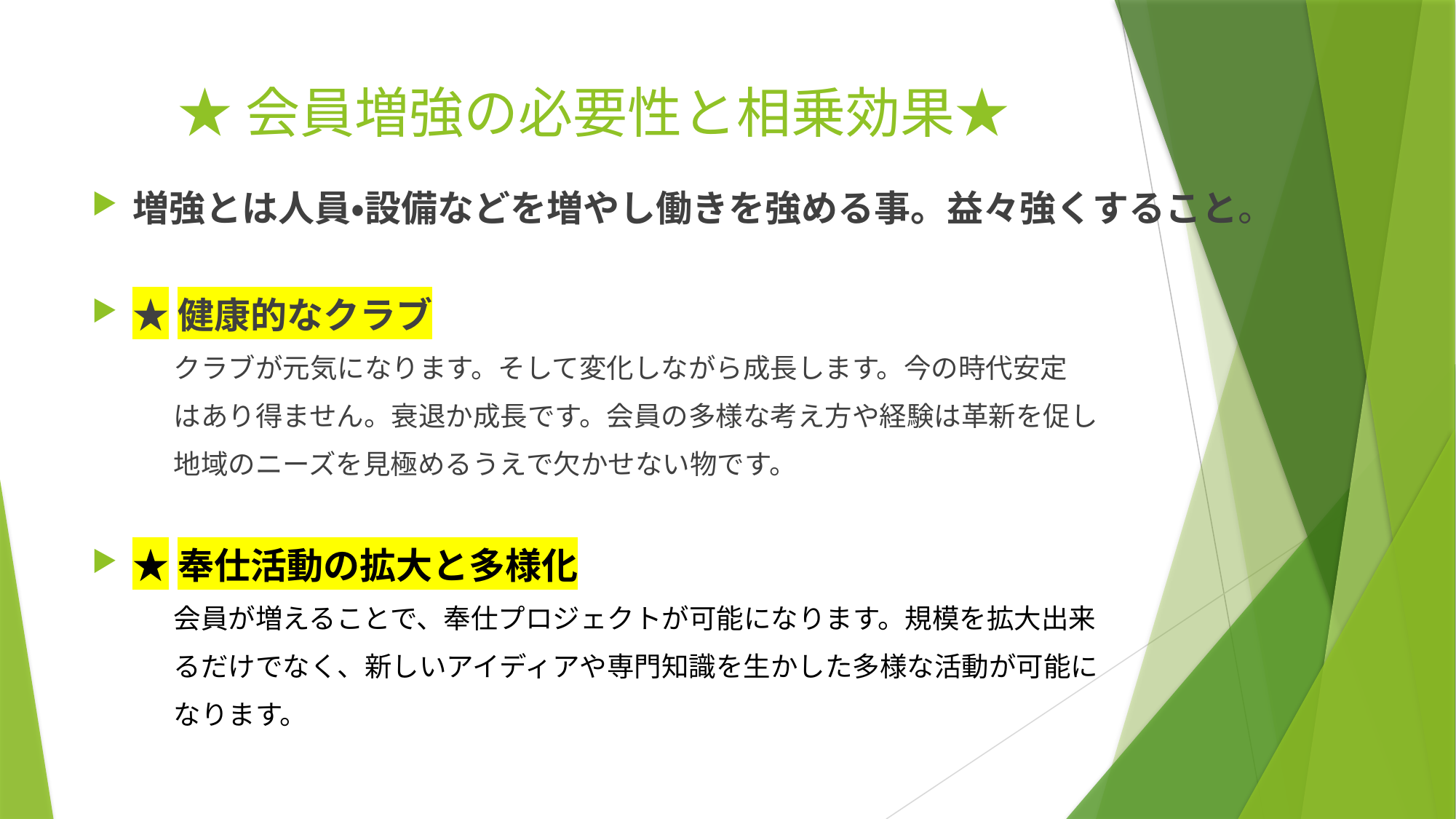

# ★会員増強の必要性と相乗効果★
増強とは人員・設備などを増やし働きを強める事。益々強くすること。

★健康的なクラブ
　　　クラブが元気になります。そして変化しながら成長します。今の時代安定
　　　はあり得ません。衰退か成長です。会員の多様な考え方や経験は革新を促し
　　　地域のニーズを見極めるうえで欠かせない物です。

★奉仕活動の拡大と多様化
　　　会員が増えることで、奉仕プロジェクトが可能になります。規模を拡大出来
　　　るだけでなく、新しいアイディアや専門知識を生かした多様な活動が可能に
　　　なります。